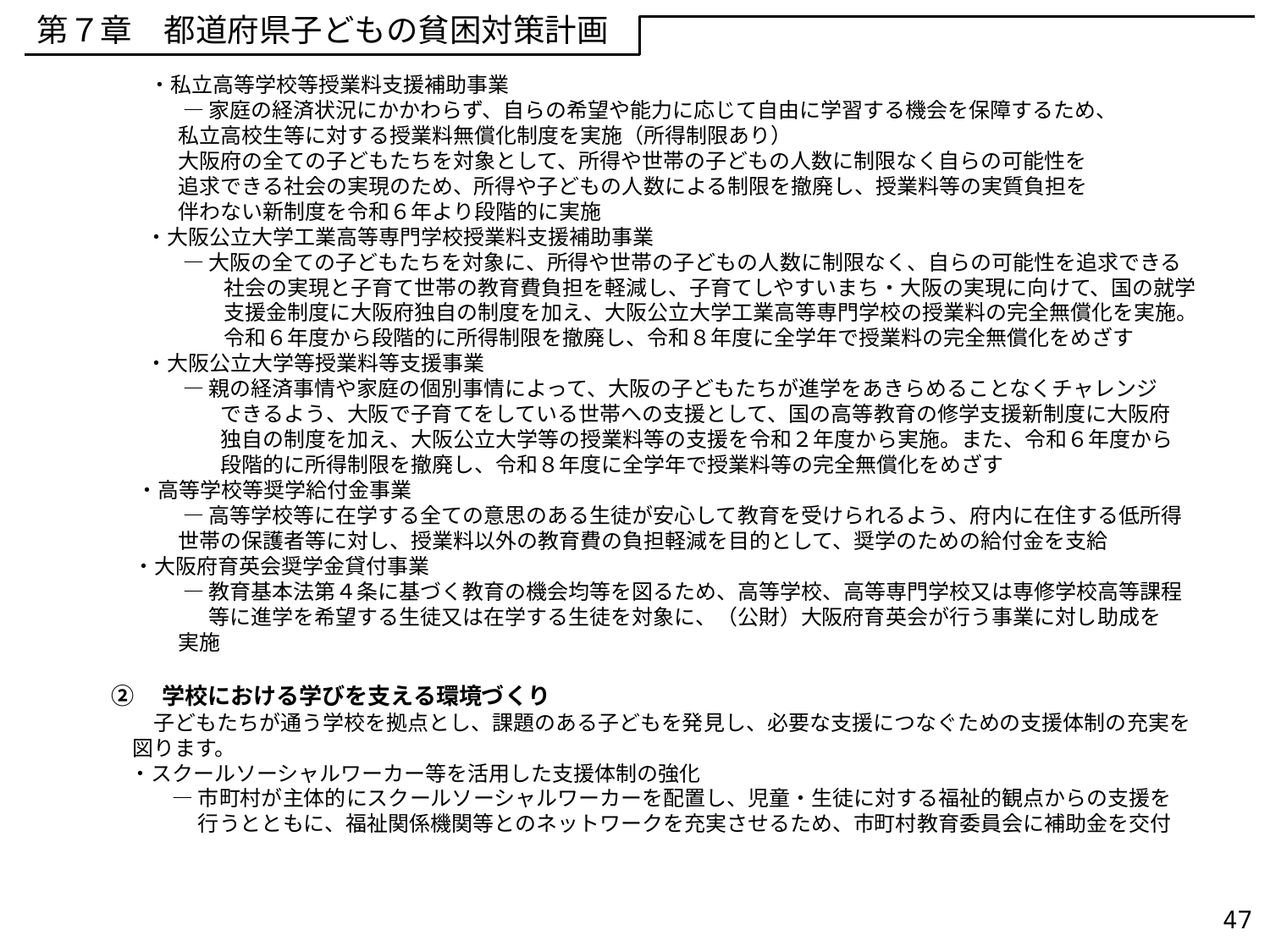

第７章　都道府県子どもの貧困対策計画
・私立高等学校等授業料支援補助事業
　　 ― 家庭の経済状況にかかわらず、自らの希望や能力に応じて自由に学習する機会を保障するため、
        私立高校生等に対する授業料無償化制度を実施（所得制限あり）
        大阪府の全ての子どもたちを対象として、所得や世帯の子どもの人数に制限なく自らの可能性を
        追求できる社会の実現のため、所得や子どもの人数による制限を撤廃し、授業料等の実質負担を
        伴わない新制度を令和６年より段階的に実施
 ・大阪公立大学工業高等専門学校授業料支援補助事業
　　 ― 大阪の全ての子どもたちを対象に、所得や世帯の子どもの人数に制限なく、自らの可能性を追求できる社会の実現と子育て世帯の教育費負担を軽減し、子育てしやすいまち・大阪の実現に向けて、国の就学支援金制度に大阪府独自の制度を加え、大阪公立大学工業高等専門学校の授業料の完全無償化を実施。令和６年度から段階的に所得制限を撤廃し、令和８年度に全学年で授業料の完全無償化をめざす
 ・大阪公立大学等授業料等支援事業
　　 ― 親の経済事情や家庭の個別事情によって、大阪の子どもたちが進学をあきらめることなくチャレンジ
　　　　できるよう、大阪で子育てをしている世帯への支援として、国の高等教育の修学支援新制度に大阪府
　　　　独自の制度を加え、大阪公立大学等の授業料等の支援を令和２年度から実施。また、令和６年度から
　　　　段階的に所得制限を撤廃し、令和８年度に全学年で授業料等の完全無償化をめざす
　 ・高等学校等奨学給付金事業
　　 ― 高等学校等に在学する全ての意思のある生徒が安心して教育を受けられるよう、府内に在住する低所得
        世帯の保護者等に対し、授業料以外の教育費の負担軽減を目的として、奨学のための給付金を支給
　 　・大阪府育英会奨学金貸付事業
　　 ― 教育基本法第４条に基づく教育の機会均等を図るため、高等学校、高等専門学校又は専修学校高等課程
　　　  等に進学を希望する生徒又は在学する生徒を対象に、（公財）大阪府育英会が行う事業に対し助成を
        実施

②　学校における学びを支える環境づくり
　　子どもたちが通う学校を拠点とし、課題のある子どもを発見し、必要な支援につなぐための支援体制の充実を
　図ります。
　　　 ・スクールソーシャルワーカー等を活用した支援体制の強化
　　　　 　― 市町村が主体的にスクールソーシャルワーカーを配置し、児童・生徒に対する福祉的観点からの支援を
　　　　 　　 行うとともに、福祉関係機関等とのネットワークを充実させるため、市町村教育委員会に補助金を交付
47